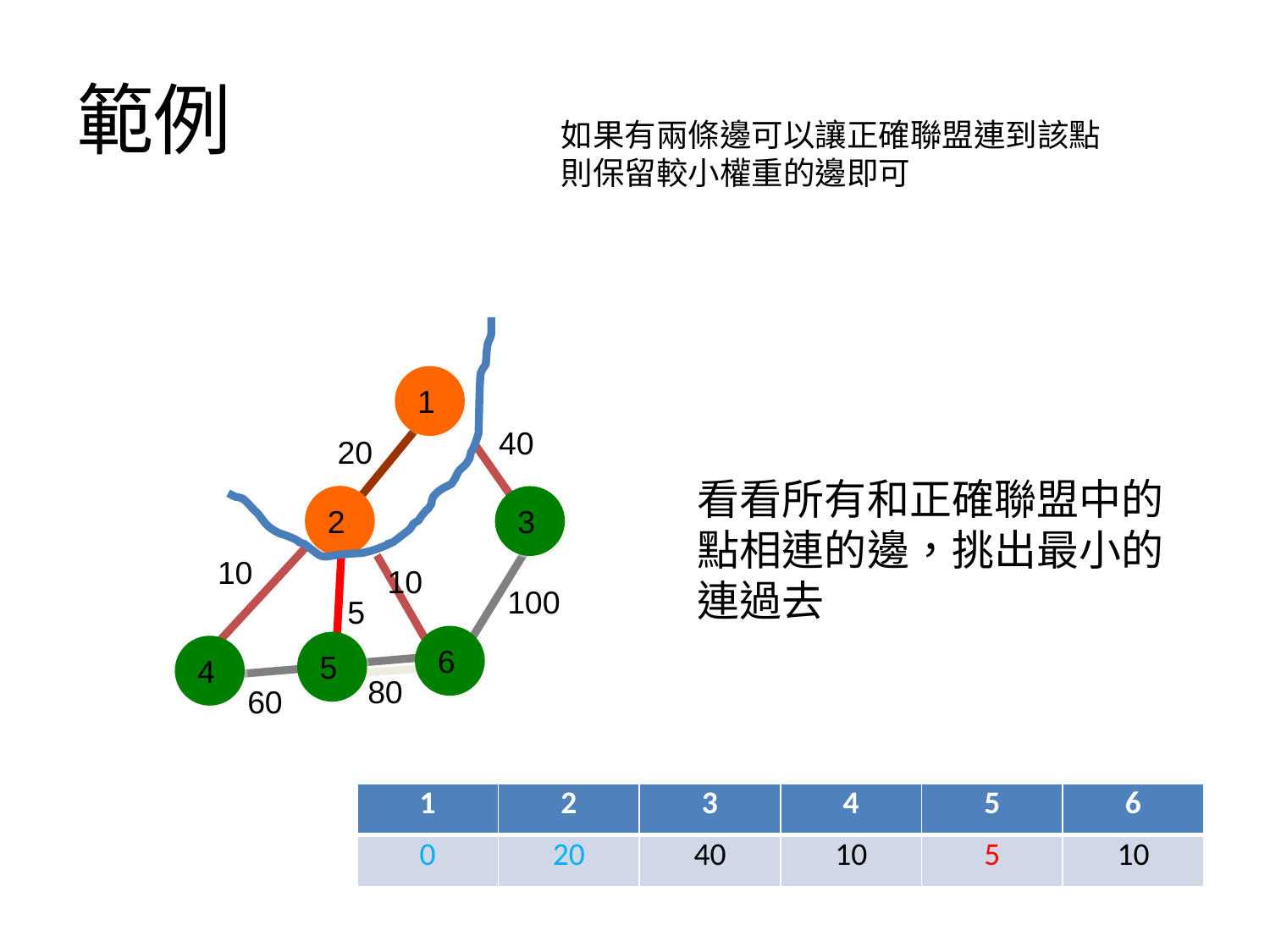

# 範例
如果有兩條邊可以讓正確聯盟連到該點
則保留較小權重的邊即可

1

40
20

看看所有和正確聯盟中的點相連的邊，挑出最小的連過去
2
3

10

10
100
5
6
5
4

80
60
| 1 | 2 | 3 | 4 | 5 | 6 |
| --- | --- | --- | --- | --- | --- |
| 0 | 20 | 40 | 10 | 5 | 10 |